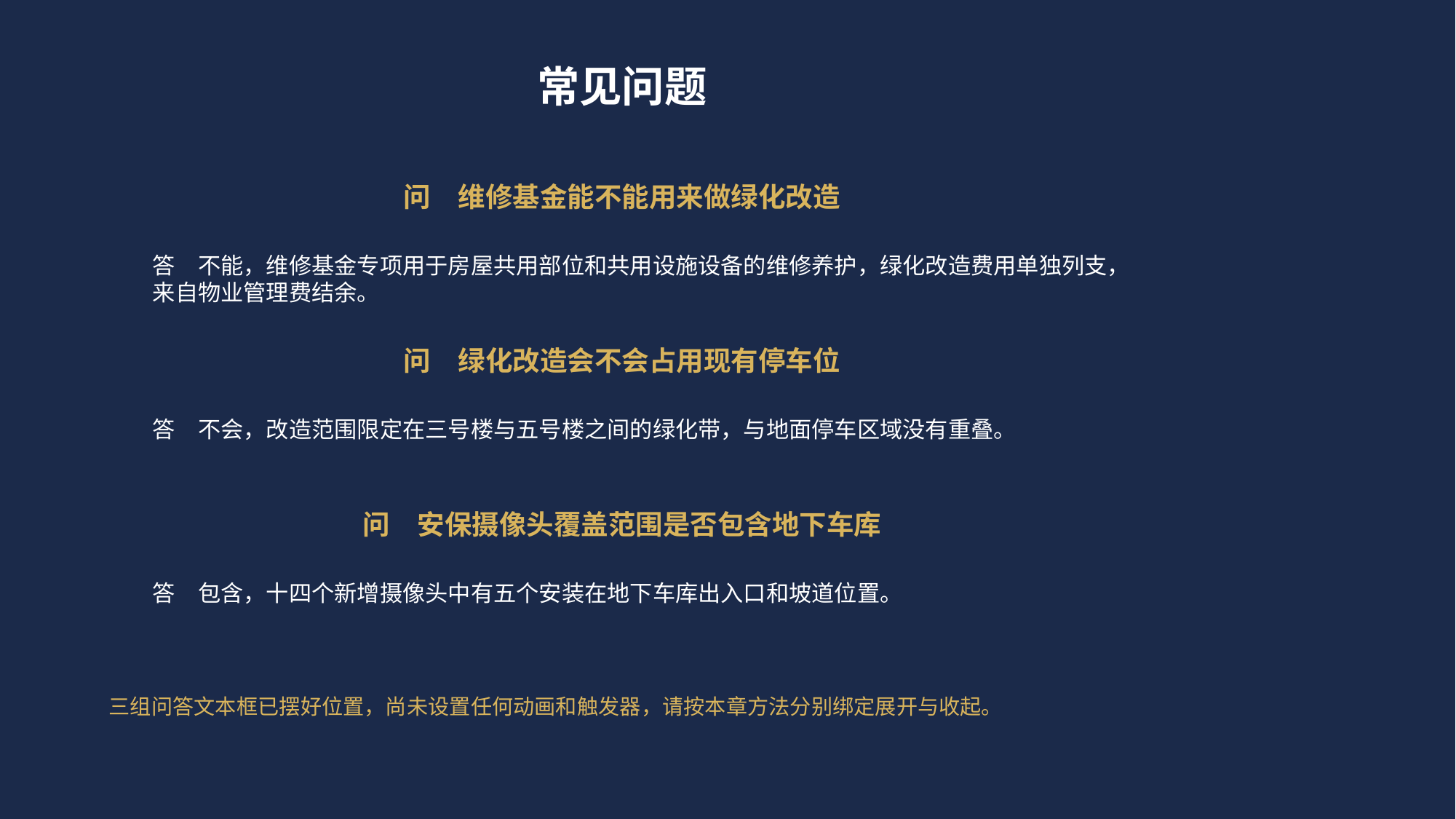

常见问题
问　维修基金能不能用来做绿化改造
答　不能，维修基金专项用于房屋共用部位和共用设施设备的维修养护，绿化改造费用单独列支，来自物业管理费结余。
问　绿化改造会不会占用现有停车位
答　不会，改造范围限定在三号楼与五号楼之间的绿化带，与地面停车区域没有重叠。
问　安保摄像头覆盖范围是否包含地下车库
答　包含，十四个新增摄像头中有五个安装在地下车库出入口和坡道位置。
三组问答文本框已摆好位置，尚未设置任何动画和触发器，请按本章方法分别绑定展开与收起。